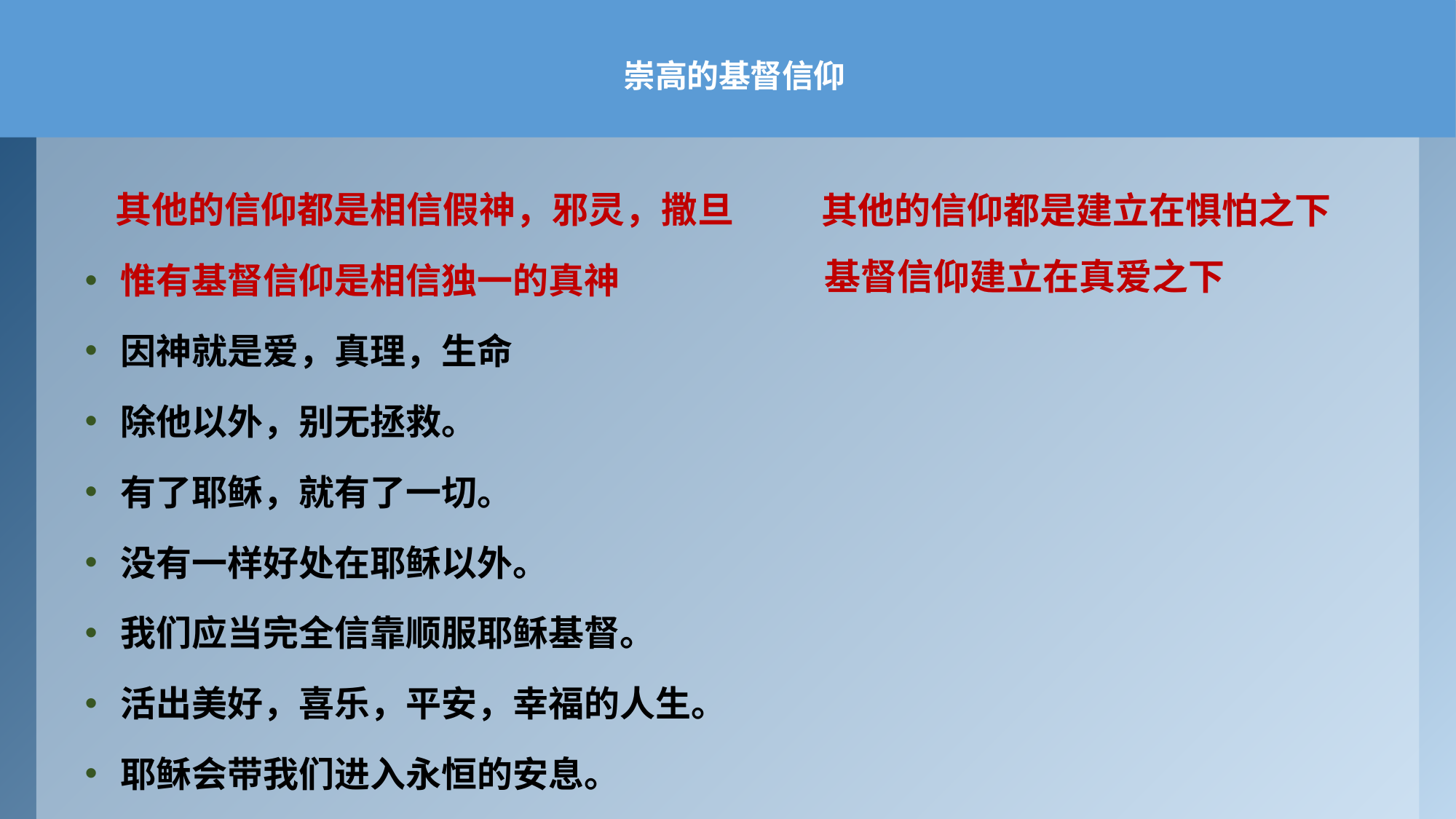

# 崇高的基督信仰
其他的信仰都是相信假神，邪灵，撒旦
  其他的信仰都是建立在惧怕之下
  基督信仰建立在真爱之下
惟有基督信仰是相信独一的真神
因神就是爱，真理，生命
除他以外，别无拯救。
有了耶稣，就有了一切。
没有一样好处在耶稣以外。
我们应当完全信靠顺服耶稣基督。
活出美好，喜乐，平安，幸福的人生。
耶稣会带我们进入永恒的安息。